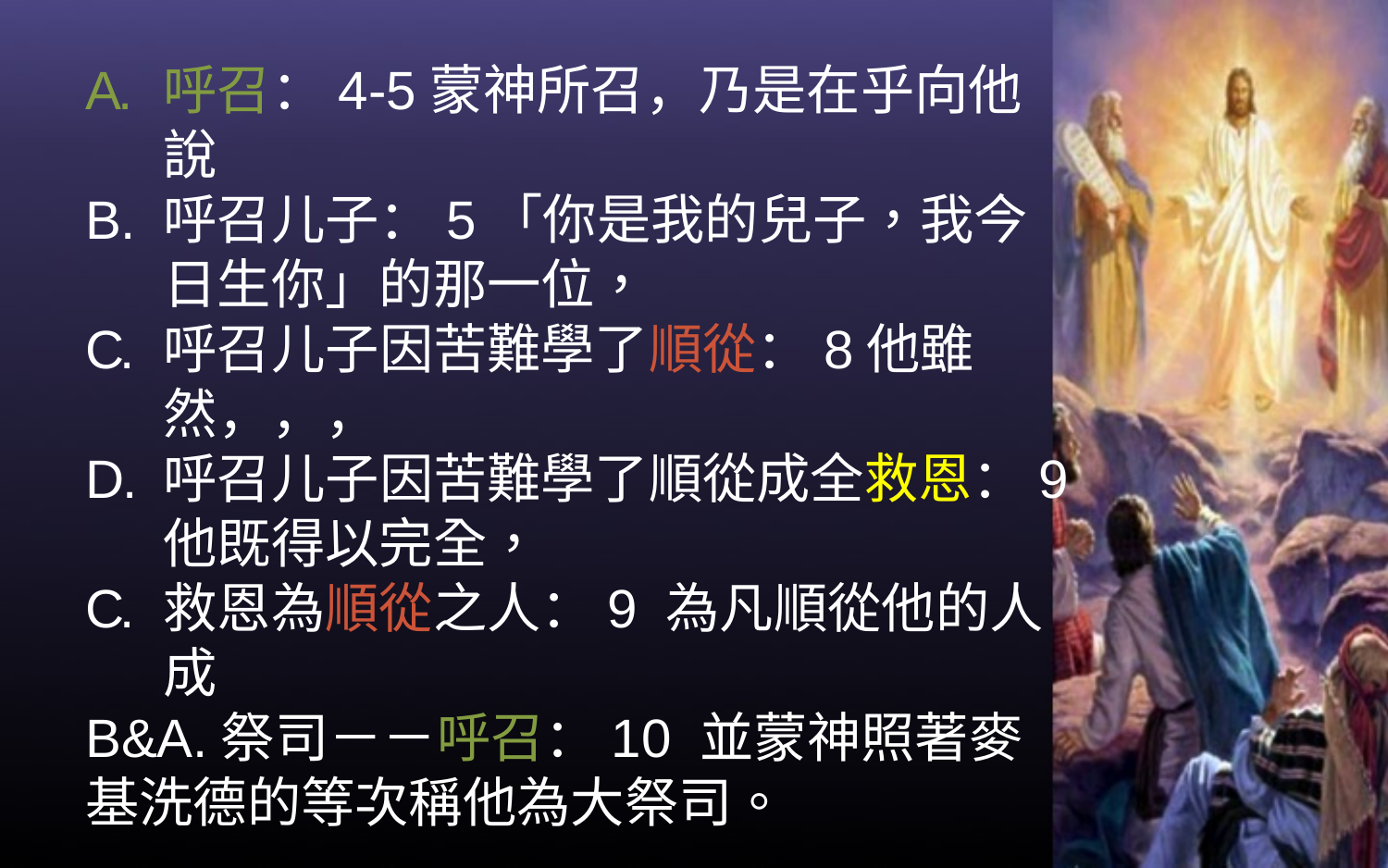

呼召：4-5蒙神所召，乃是在乎向他說
呼召儿子：5「你是我的兒子，我今日生你」的那一位，
呼召儿子因苦難學了順從：8他雖然，，，
呼召儿子因苦難學了順從成全救恩：9 他既得以完全，
救恩為順從之人：9 為凡順從他的人成
B&A.祭司－－呼召：10 並蒙神照著麥基洗德的等次稱他為大祭司。